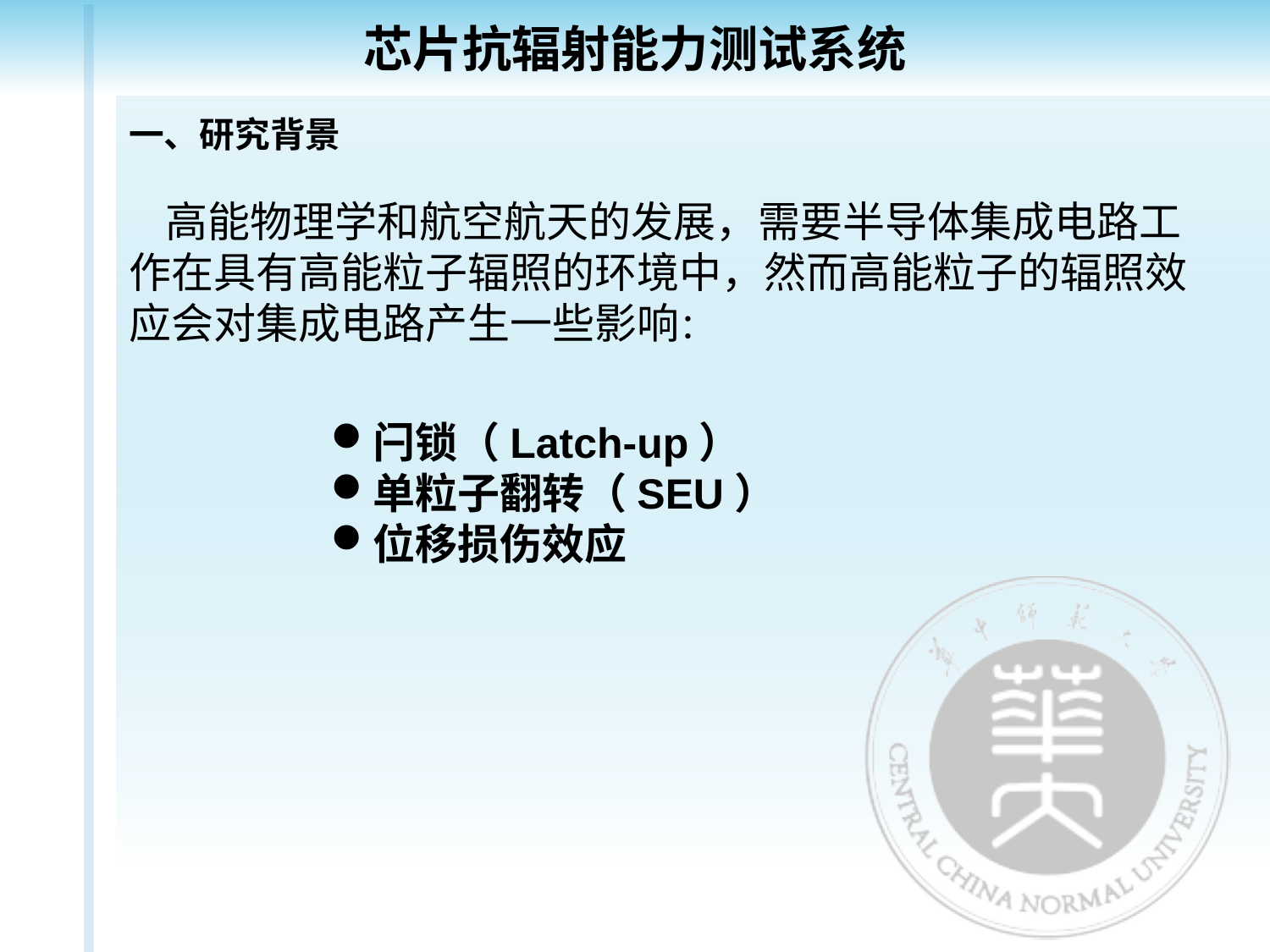

# 芯片抗辐射能力测试系统
一、研究背景
    高能物理学和航空航天的发展，需要半导体集成电路工作在具有高能粒子辐照的环境中，然而高能粒子的辐照效应会对集成电路产生一些影响：

闩锁（Latch-up）
单粒子翻转（SEU）
位移损伤效应